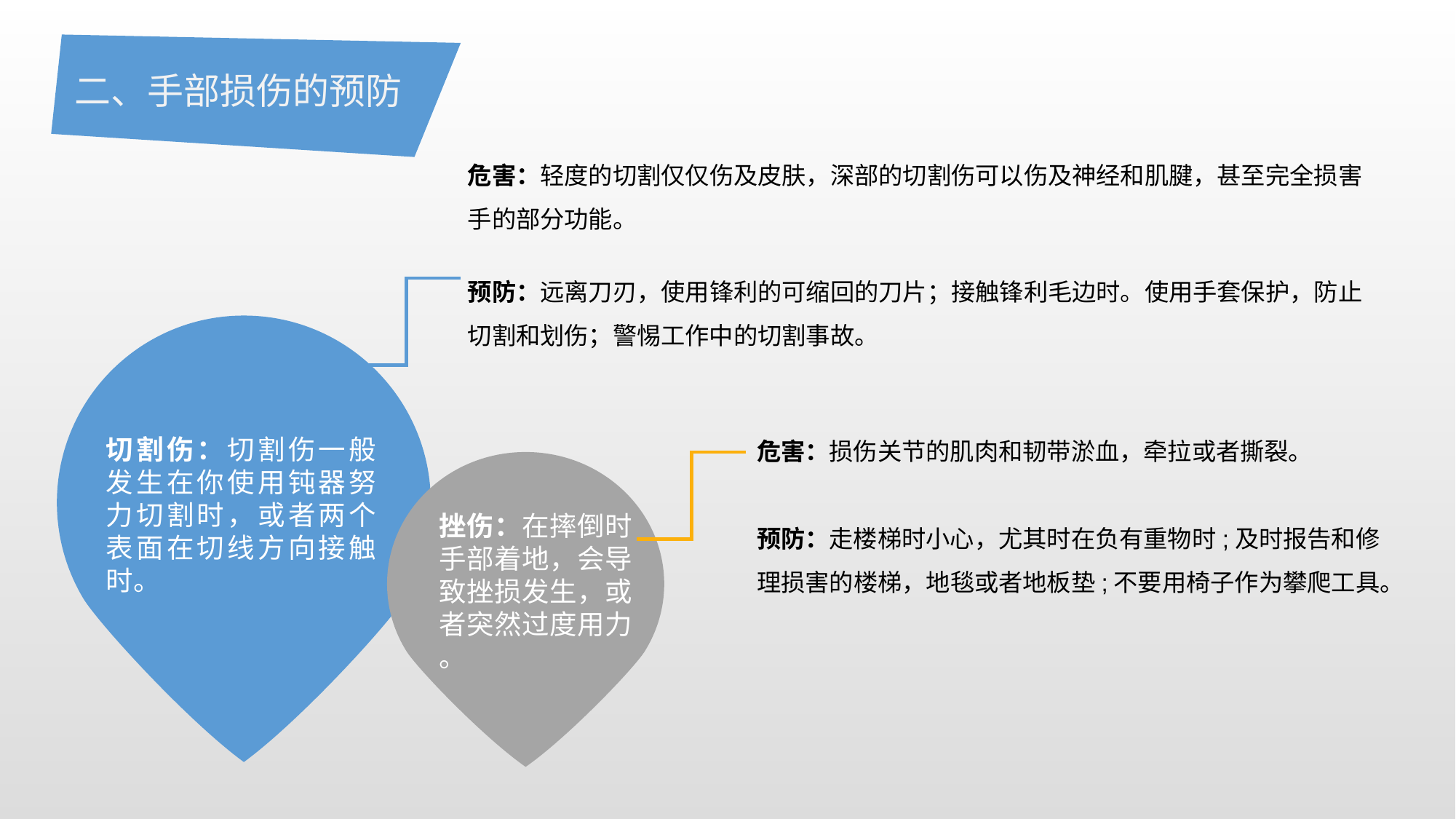

二、手部损伤的预防
危害：轻度的切割仅仅伤及皮肤，深部的切割伤可以伤及神经和肌腱，甚至完全损害手的部分功能。

预防：远离刀刃，使用锋利的可缩回的刀片；接触锋利毛边时。使用手套保护，防止切割和划伤；警惕工作中的切割事故。

危害：损伤关节的肌肉和韧带淤血，牵拉或者撕裂。

预防：走楼梯时小心，尤其时在负有重物时;及时报告和修理损害的楼梯，地毯或者地板垫;不要用椅子作为攀爬工具。

切割伤：切割伤一般发生在你使用钝器努力切割时，或者两个表面在切线方向接触时。

挫伤：在摔倒时手部着地，会导致挫损发生，或者突然过度用力 。